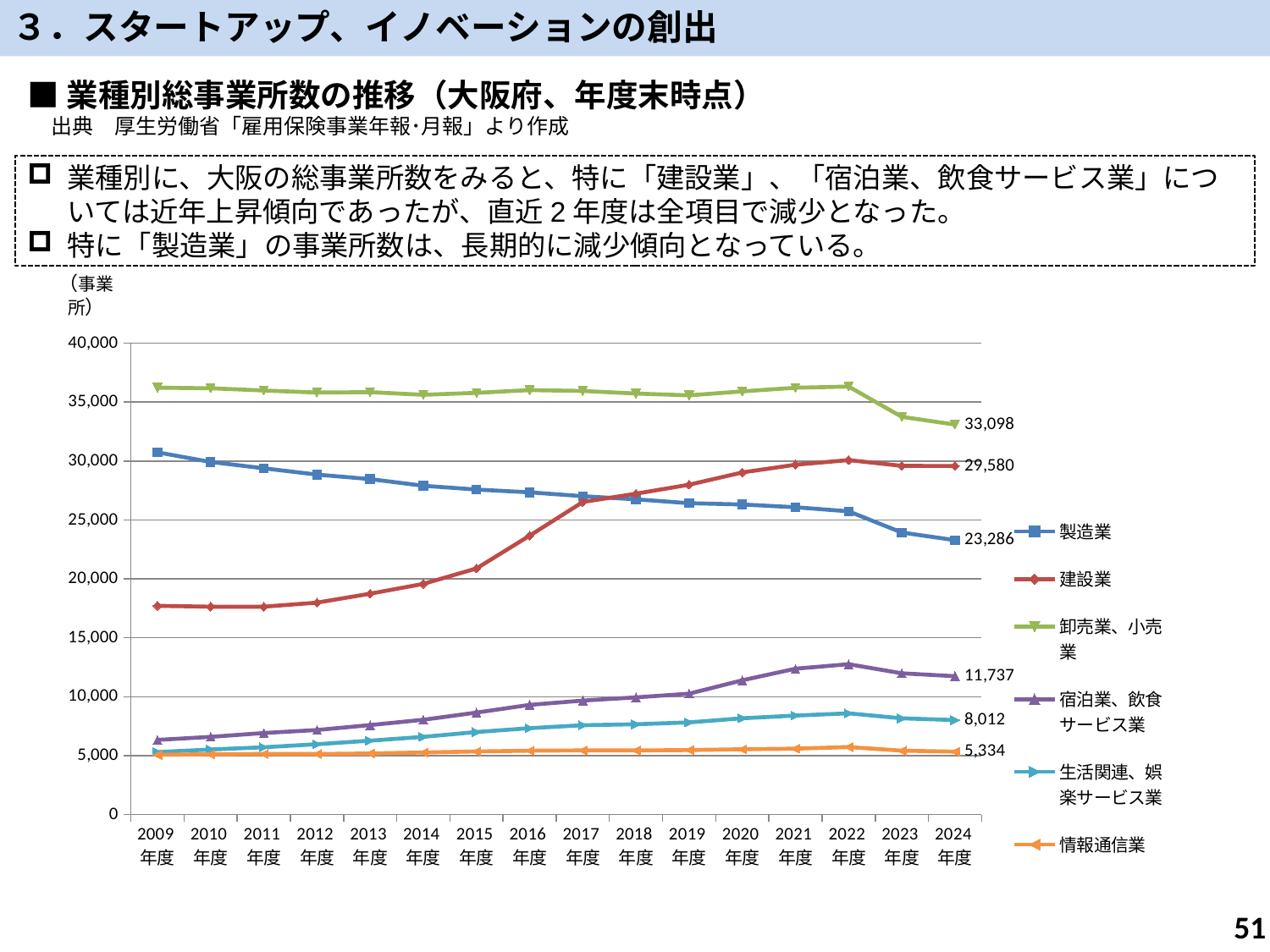

３．スタートアップ、イノベーションの創出
■業種別総事業所数の推移（大阪府、年度末時点）
    出典　厚生労働省「雇用保険事業年報･月報」より作成
業種別に、大阪の総事業所数をみると、特に「建設業」、「宿泊業、飲食サービス業」については近年上昇傾向であったが、直近2年度は全項目で減少となった。
特に「製造業」の事業所数は、長期的に減少傾向となっている。
（事業所）

### Chart

| Category | 製造業 | 建設業 | 卸売業、小売業 | 宿泊業、飲食サービス業 | 生活関連、娯楽サービス業 | 情報通信業 |
|---|---|---|---|---|---|---|
| 2009年度 | 30741.0 | 17716.0 | 36226.0 | 6329.0 | 5298.0 | 5068.0 |
| 2010年度 | 29924.0 | 17641.0 | 36180.0 | 6589.0 | 5516.0 | 5115.0 |
| 2011年度 | 29386.0 | 17640.0 | 35989.0 | 6917.0 | 5705.0 | 5136.0 |
| 2012年度 | 28853.0 | 17984.0 | 35816.0 | 7169.0 | 5967.0 | 5132.0 |
| 2013年度 | 28472.0 | 18743.0 | 35849.0 | 7590.0 | 6266.0 | 5182.0 |
| 2014年度 | 27907.0 | 19574.0 | 35624.0 | 8039.0 | 6590.0 | 5260.0 |
| 2015年度 | 27584.0 | 20885.0 | 35792.0 | 8650.0 | 6999.0 | 5349.0 |
| 2016年度 | 27344.0 | 23669.0 | 36022.0 | 9305.0 | 7327.0 | 5416.0 |
| 2017年度 | 27020.0 | 26527.0 | 35951.0 | 9669.0 | 7577.0 | 5438.0 |
| 2018年度 | 26752.0 | 27233.0 | 35730.0 | 9940.0 | 7659.0 | 5434.0 |
| 2019年度 | 26425.0 | 27994.0 | 35580.0 | 10252.0 | 7820.0 | 5471.0 |
| 2020年度 | 26316.0 | 29035.0 | 35913.0 | 11392.0 | 8165.0 | 5538.0 |
| 2021年度 | 26084.0 | 29691.0 | 36224.0 | 12375.0 | 8395.0 | 5586.0 |
| 2022年度 | 25734.0 | 30081.0 | 36325.0 | 12755.0 | 8588.0 | 5725.0 |
| 2023年度 | 23936.0 | 29593.0 | 33753.0 | 11986.0 | 8163.0 | 5418.0 |
| 2024年度 | 23286.0 | 29580.0 | 33098.0 | 11737.0 | 8012.0 | 5334.0 |
51